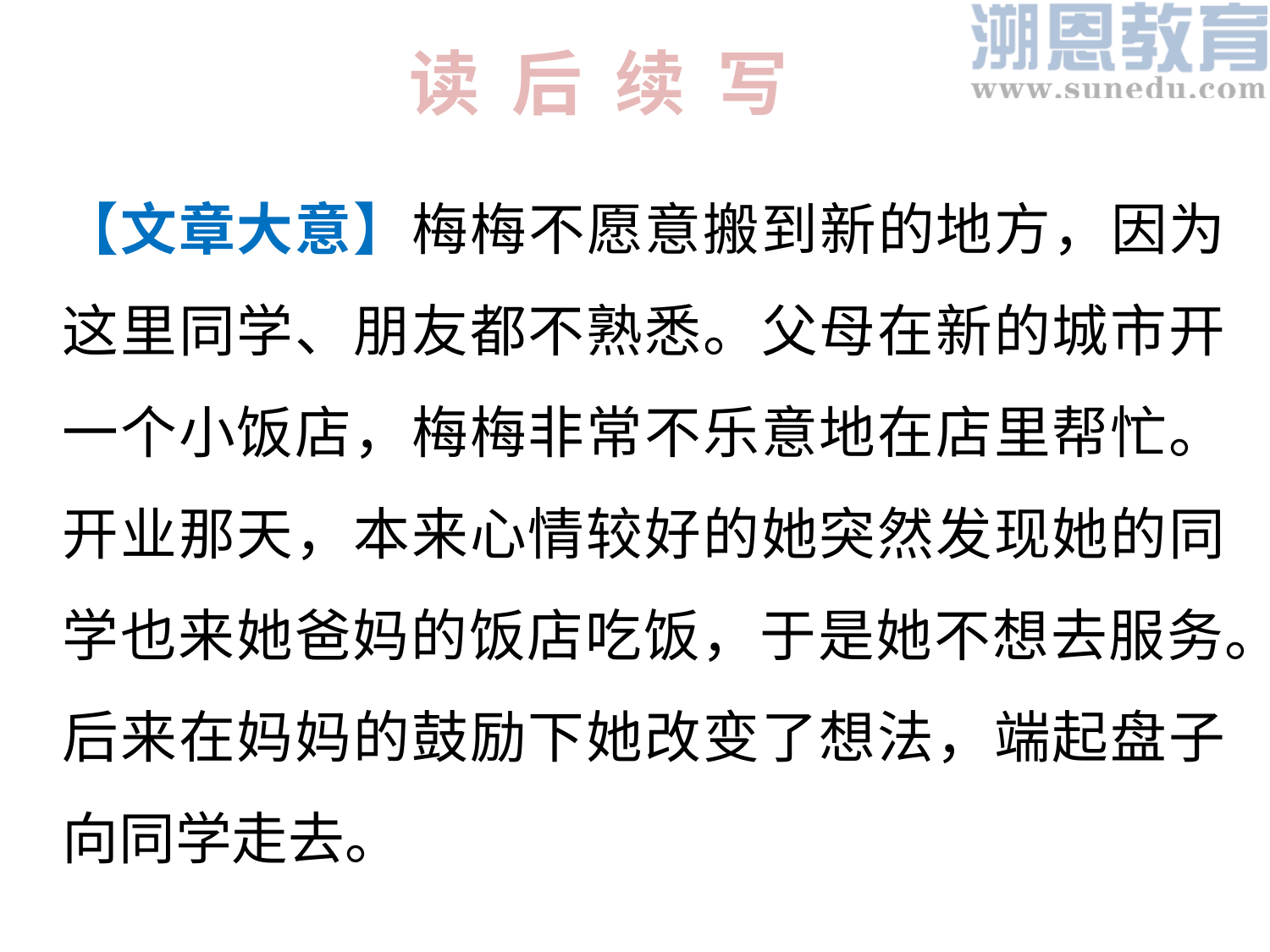

读  后  续  写
【文章大意】梅梅不愿意搬到新的地方，因为这里同学、朋友都不熟悉。父母在新的城市开一个小饭店，梅梅非常不乐意地在店里帮忙。开业那天，本来心情较好的她突然发现她的同学也来她爸妈的饭店吃饭，于是她不想去服务。后来在妈妈的鼓励下她改变了想法，端起盘子向同学走去。